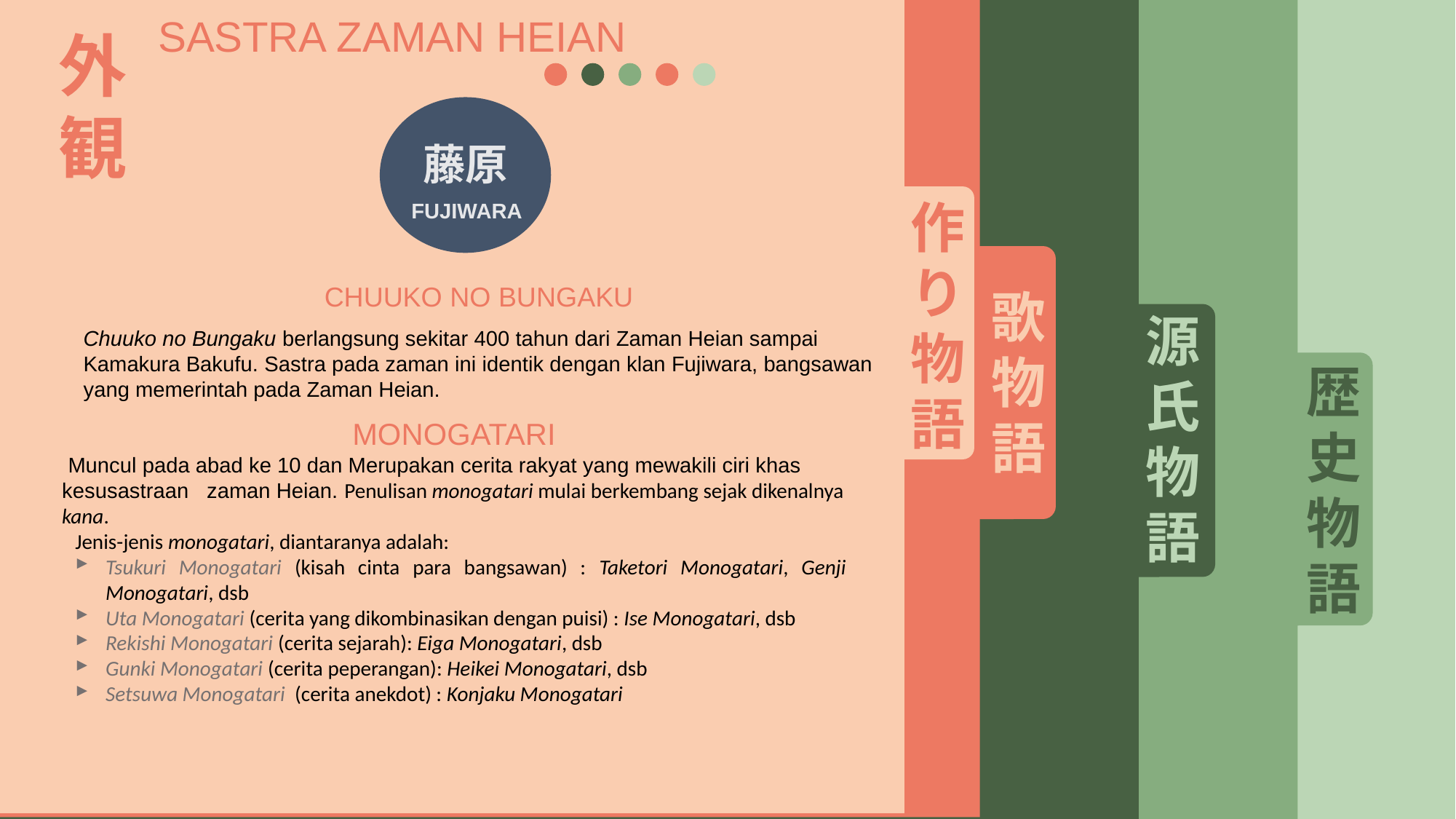

源氏物語

歴史物語

作り物語

歌物語

SASTRA ZAMAN HEIAN
外観

藤原
FUJIWARA
CHUUKO NO BUNGAKU
Chuuko no Bungaku berlangsung sekitar 400 tahun dari Zaman Heian sampai Kamakura Bakufu. Sastra pada zaman ini identik dengan klan Fujiwara, bangsawan yang memerintah pada Zaman Heian.
MONOGATARI
 Muncul pada abad ke 10 dan Merupakan cerita rakyat yang mewakili ciri khas kesusastraan   zaman Heian. Penulisan monogatari mulai berkembang sejak dikenalnya kana.
Jenis-jenis monogatari, diantaranya adalah:
Tsukuri Monogatari (kisah cinta para bangsawan) : Taketori Monogatari, Genji Monogatari, dsb
Uta Monogatari (cerita yang dikombinasikan dengan puisi) : Ise Monogatari, dsb
Rekishi Monogatari (cerita sejarah): Eiga Monogatari, dsb
Gunki Monogatari (cerita peperangan): Heikei Monogatari, dsb
Setsuwa Monogatari  (cerita anekdot) : Konjaku Monogatari